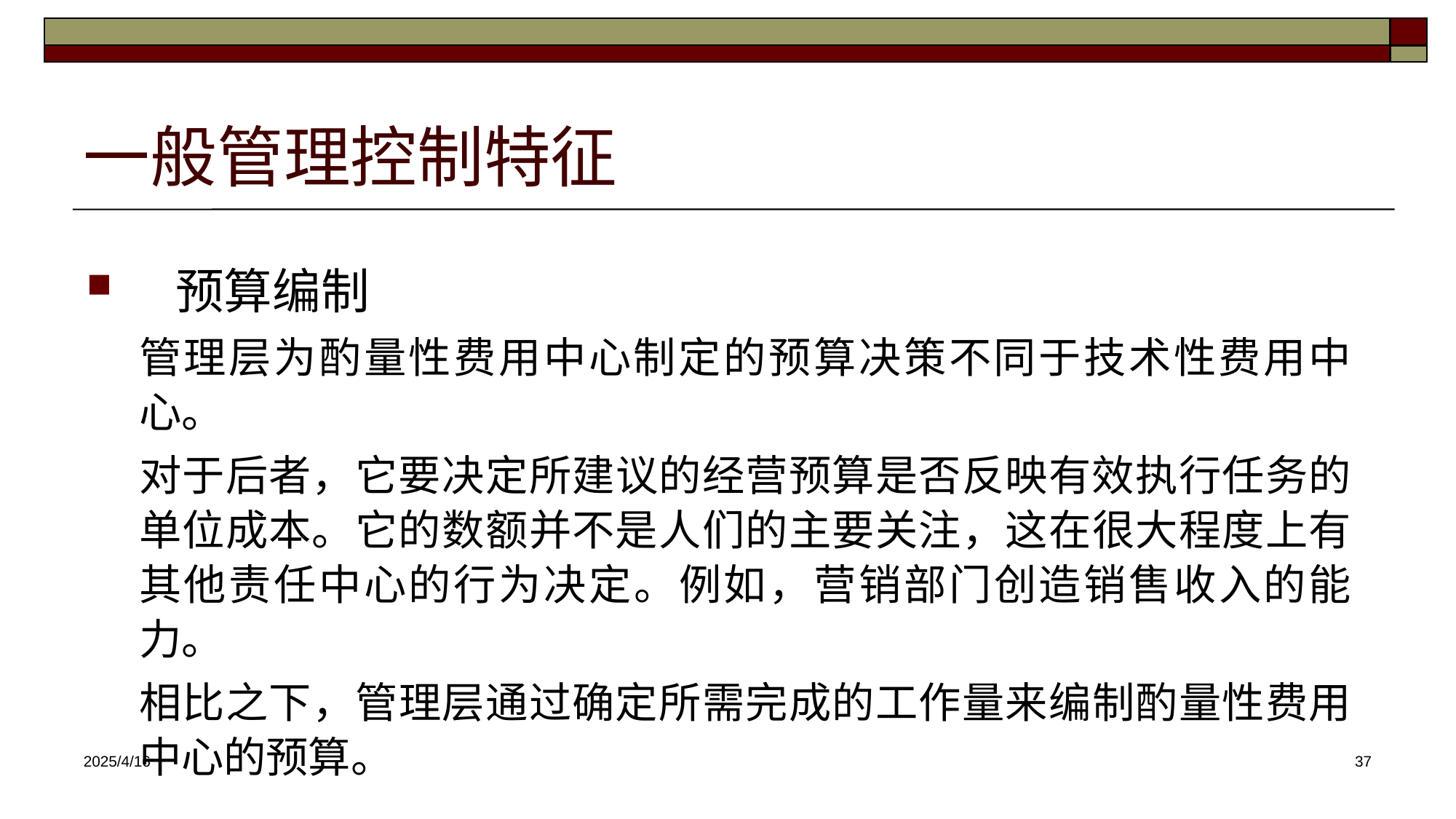

# 一般管理控制特征
预算编制
管理层为酌量性费用中心制定的预算决策不同于技术性费用中心。
对于后者，它要决定所建议的经营预算是否反映有效执行任务的单位成本。它的数额并不是人们的主要关注，这在很大程度上有其他责任中心的行为决定。例如，营销部门创造销售收入的能力。
相比之下，管理层通过确定所需完成的工作量来编制酌量性费用中心的预算。
2025/4/16
37